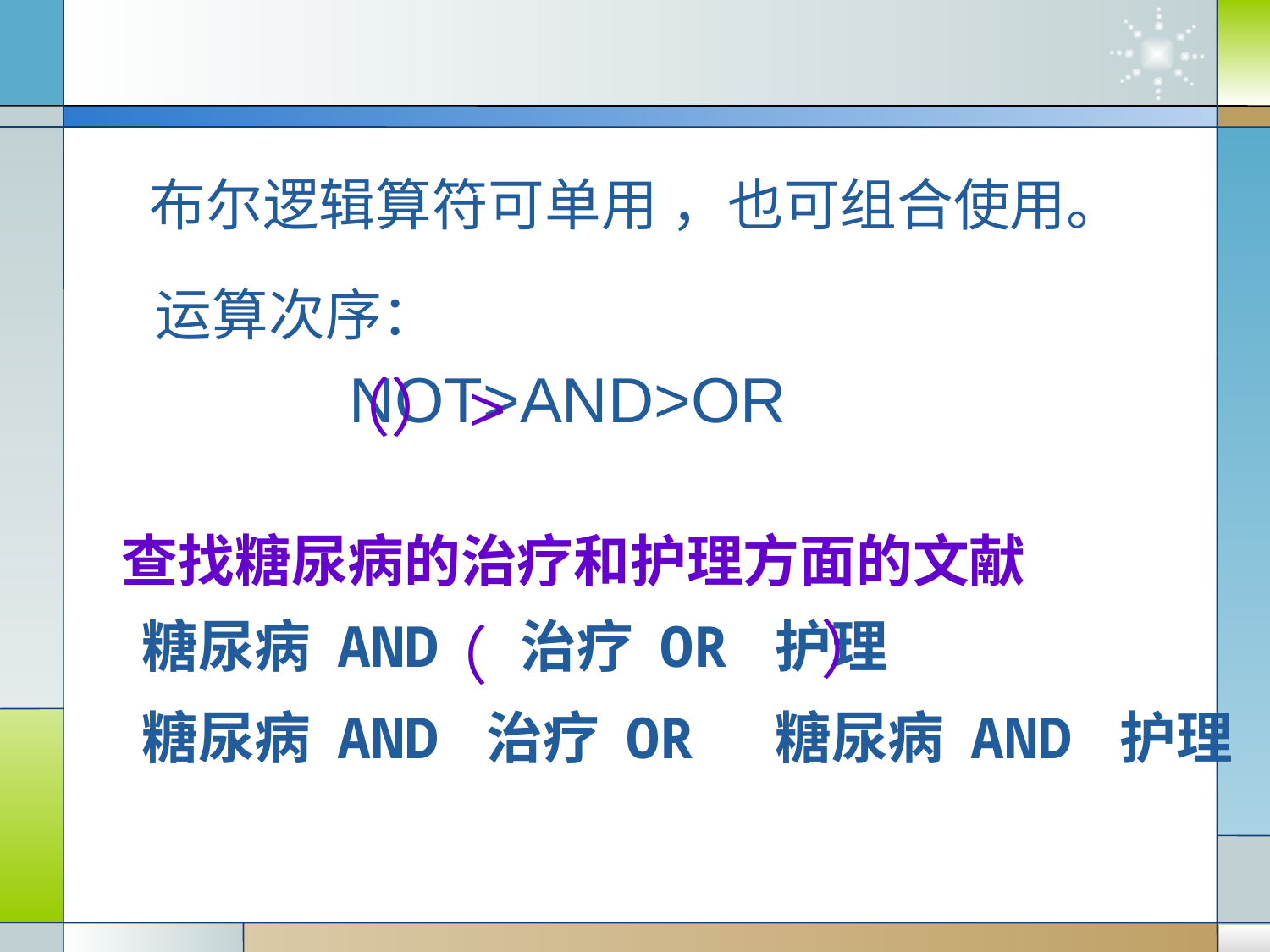

布尔逻辑算符可单用 ，也可组合使用。
运算次序：
           NOT>AND>OR

（）>

查找糖尿病的治疗和护理方面的文献

）

糖尿病 AND  治疗 OR 护理

（

糖尿病 AND 治疗 OR  糖尿病 AND 护理